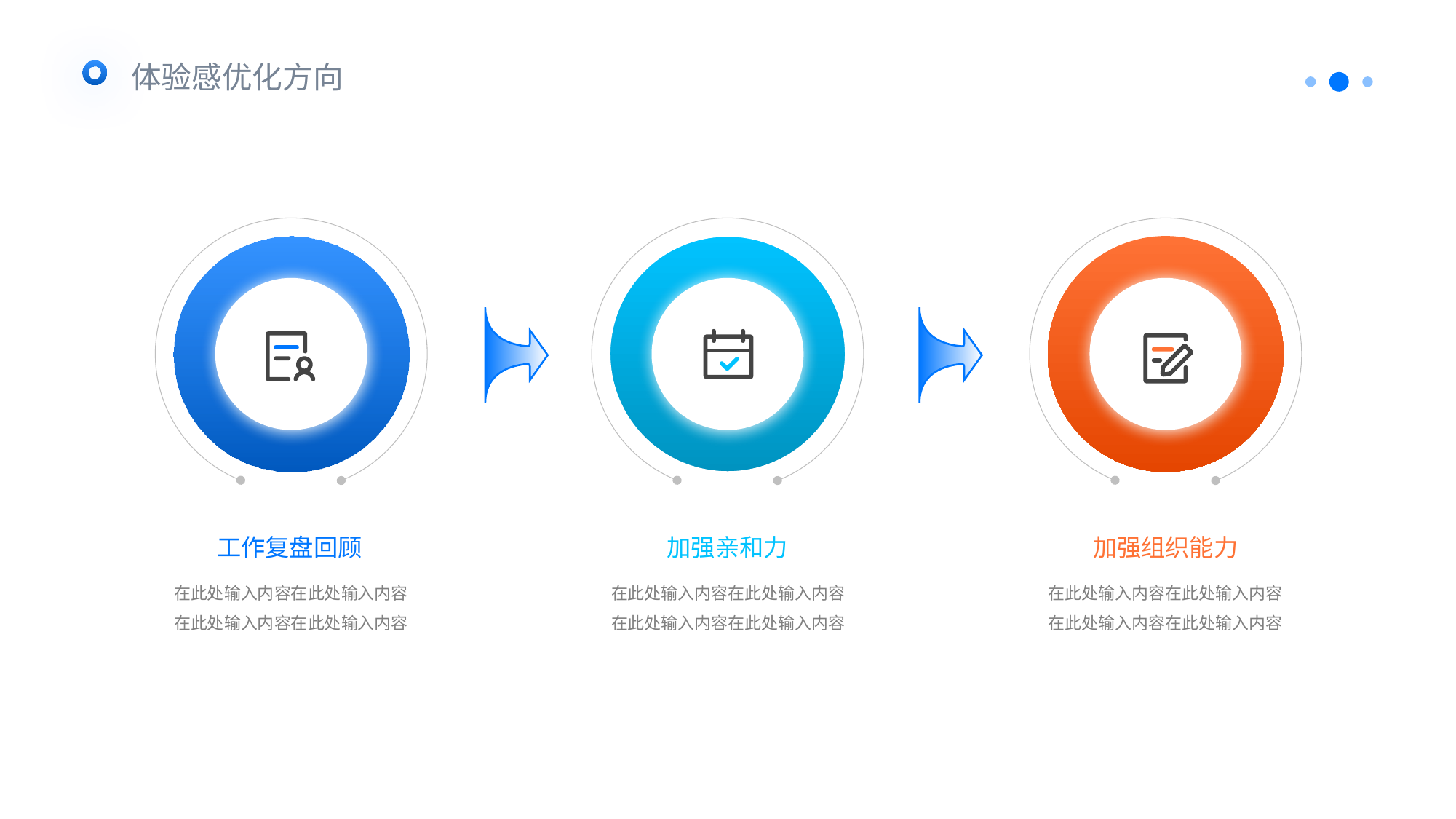

体验感优化方向

工作复盘回顾
在此处输入内容在此处输入内容在此处输入内容在此处输入内容
加强亲和力
在此处输入内容在此处输入内容在此处输入内容在此处输入内容
加强组织能力
在此处输入内容在此处输入内容在此处输入内容在此处输入内容